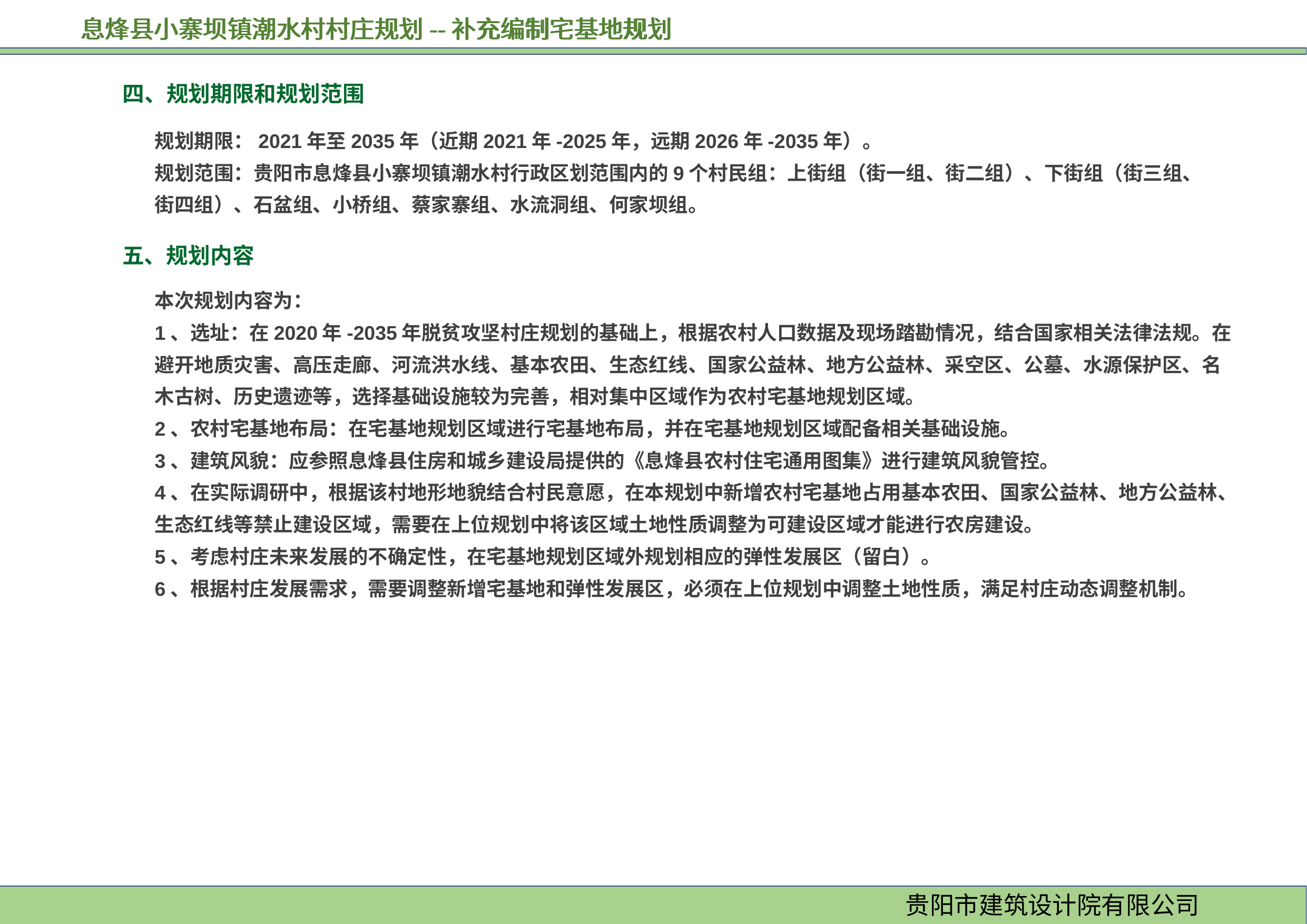

息烽县小寨坝镇潮水村村庄规划--补充编制宅基地规划

四、规划期限和规划范围
规划期限：2021年至2035年（近期2021年-2025年，远期2026年-2035年）。
规划范围：贵阳市息烽县小寨坝镇潮水村行政区划范围内的9个村民组：上街组（街一组、街二组）、下街组（街三组、
街四组）、石盆组、小桥组、蔡家寨组、水流洞组、何家坝组。
本次规划内容为：
1、选址：在2020年-2035年脱贫攻坚村庄规划的基础上，根据农村人口数据及现场踏勘情况，结合国家相关法律法规。在避开地质灾害、高压走廊、河流洪水线、基本农田、生态红线、国家公益林、地方公益林、采空区、公墓、水源保护区、名木古树、历史遗迹等，选择基础设施较为完善，相对集中区域作为农村宅基地规划区域。
2、农村宅基地布局：在宅基地规划区域进行宅基地布局，并在宅基地规划区域配备相关基础设施。
3、建筑风貌：应参照息烽县住房和城乡建设局提供的《息烽县农村住宅通用图集》进行建筑风貌管控。
4、在实际调研中，根据该村地形地貌结合村民意愿，在本规划中新增农村宅基地占用基本农田、国家公益林、地方公益林、生态红线等禁止建设区域，需要在上位规划中将该区域土地性质调整为可建设区域才能进行农房建设。
5、考虑村庄未来发展的不确定性，在宅基地规划区域外规划相应的弹性发展区（留白）。
6、根据村庄发展需求，需要调整新增宅基地和弹性发展区，必须在上位规划中调整土地性质，满足村庄动态调整机制。
五、规划内容

贵阳市建筑设计院有限公司